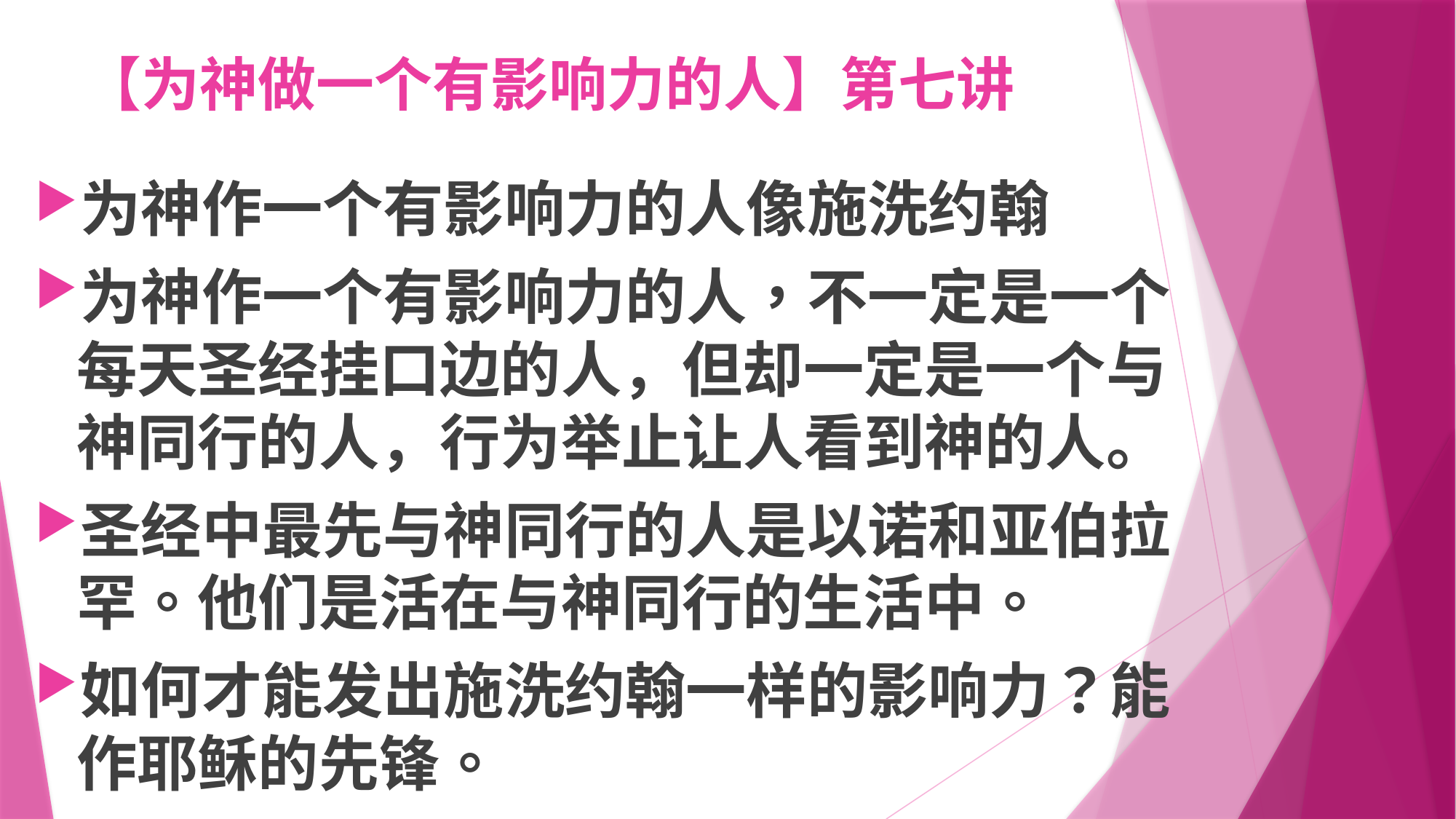

# 【为神做一个有影响力的人】第七讲
为神作一个有影响力的人像施洗约翰
为神作一个有影响力的人，不一定是一个每天圣经挂口边的人，但却一定是一个与神同行的人，行为举止让人看到神的人。
圣经中最先与神同行的人是以诺和亚伯拉罕。他们是活在与神同行的生活中。
如何才能发出施洗约翰一样的影响力？能作耶稣的先锋。